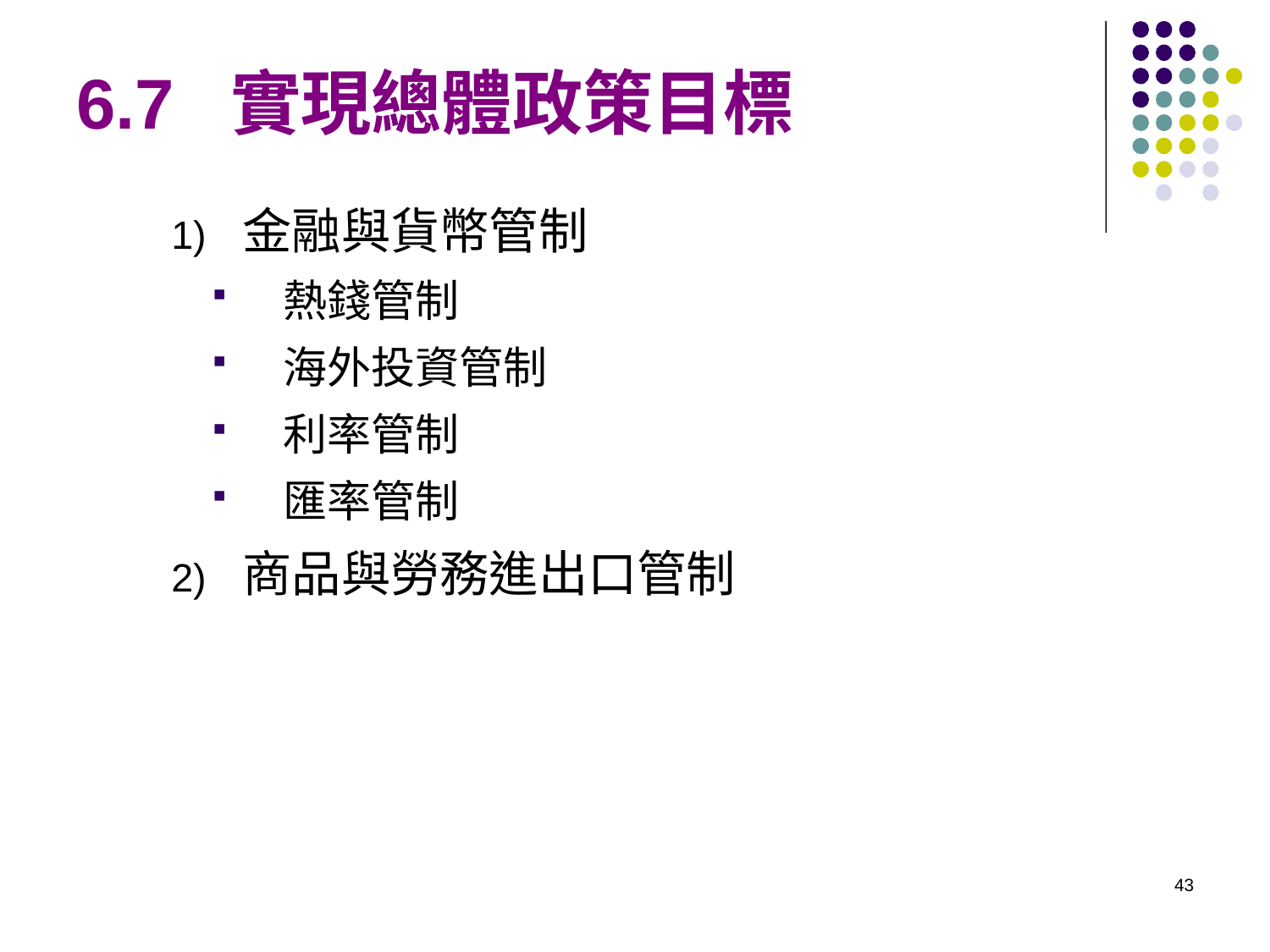

# 6.7  實現總體政策目標
金融與貨幣管制
熱錢管制
海外投資管制
利率管制
匯率管制
商品與勞務進出口管制

43